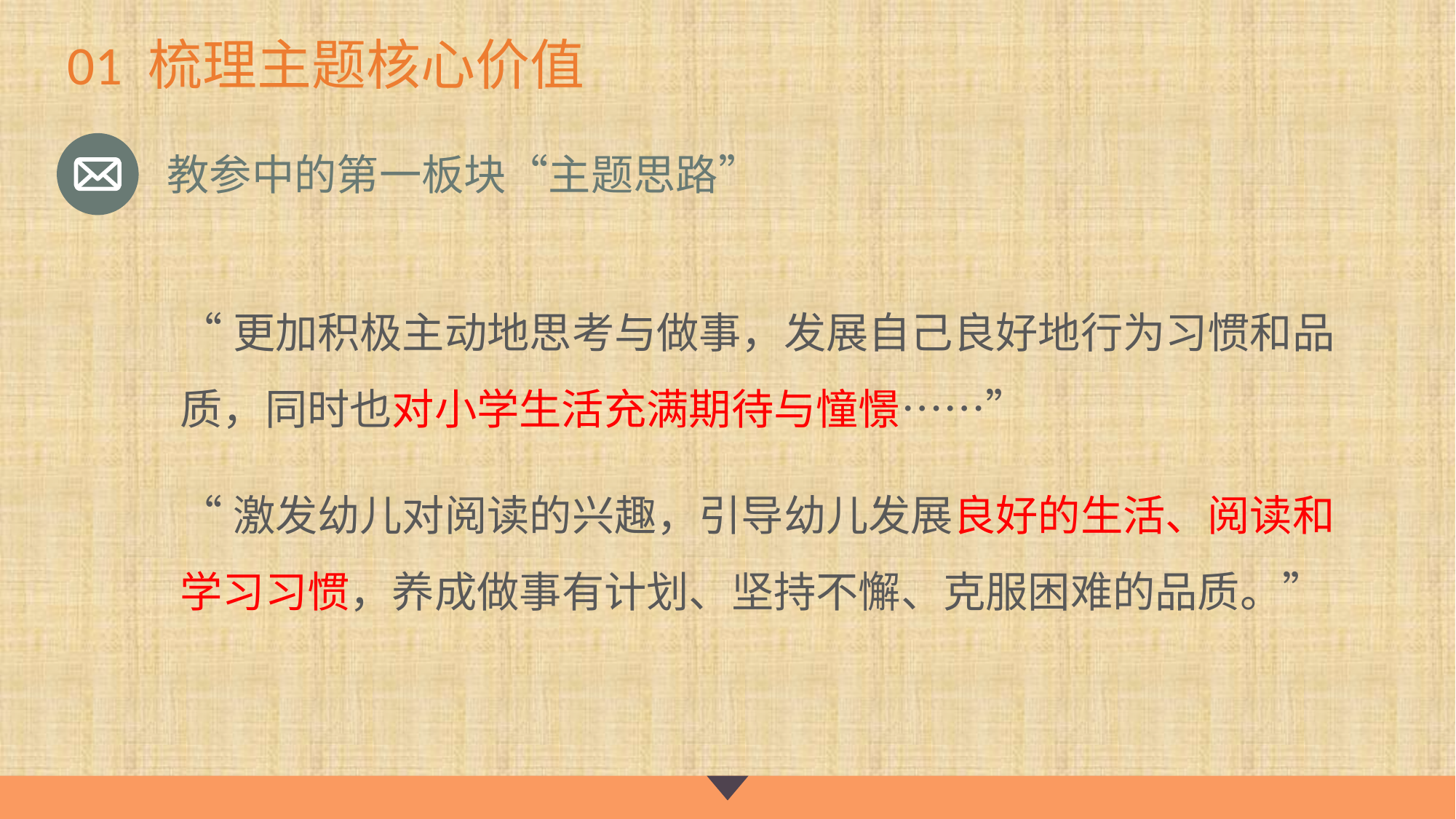

# 01 梳理主题核心价值

教参中的第一板块“主题思路”

“更加积极主动地思考与做事，发展自己良好地行为习惯和品质，同时也对小学生活充满期待与憧憬……”

“激发幼儿对阅读的兴趣，引导幼儿发展良好的生活、阅读和学习习惯，养成做事有计划、坚持不懈、克服困难的品质。”